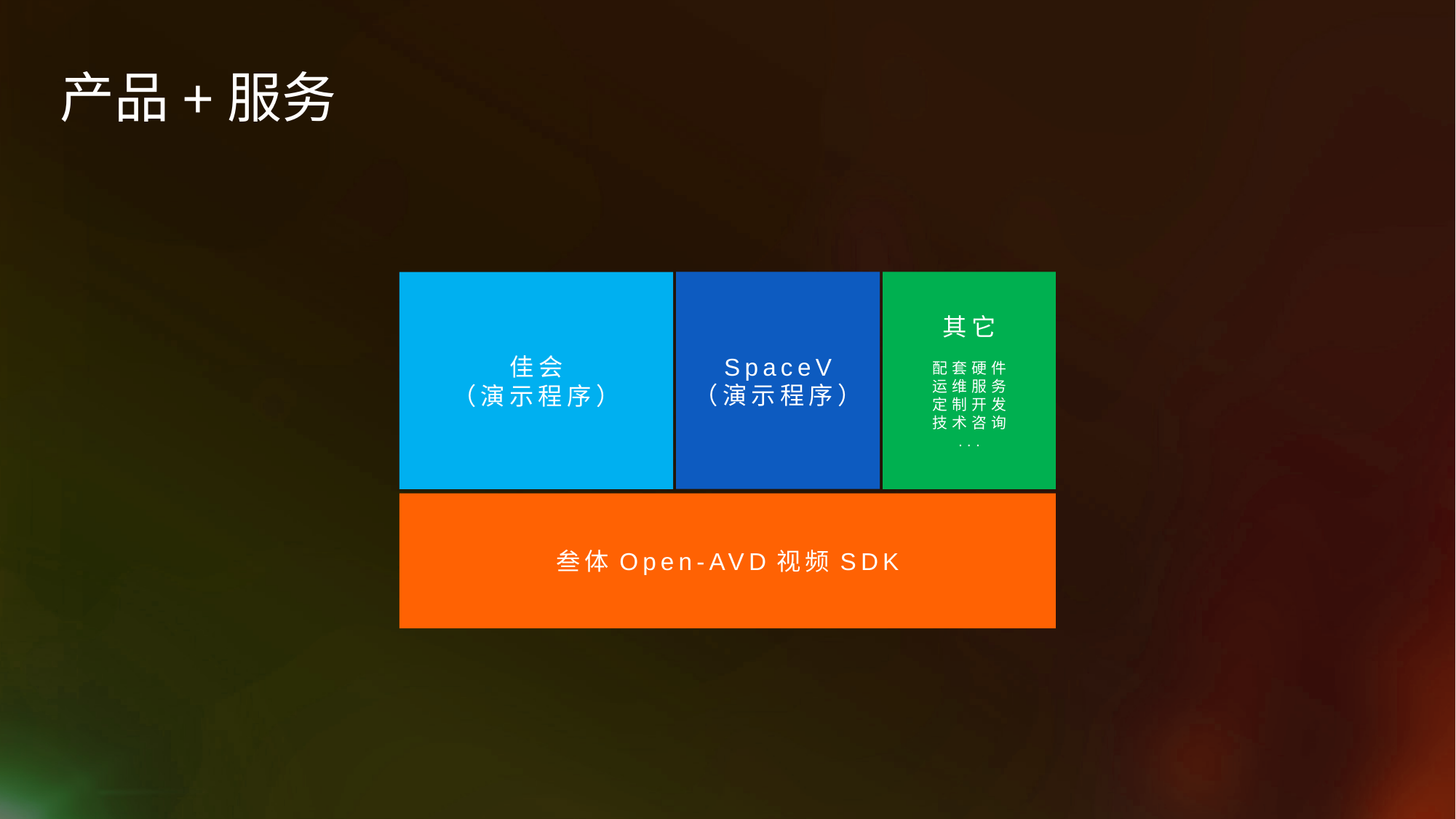

产品+服务
SpaceV
（演示程序）
其它

配套硬件
运维服务
定制开发
技术咨询
...
佳会
（演示程序）
叁体Open-AVD视频SDK